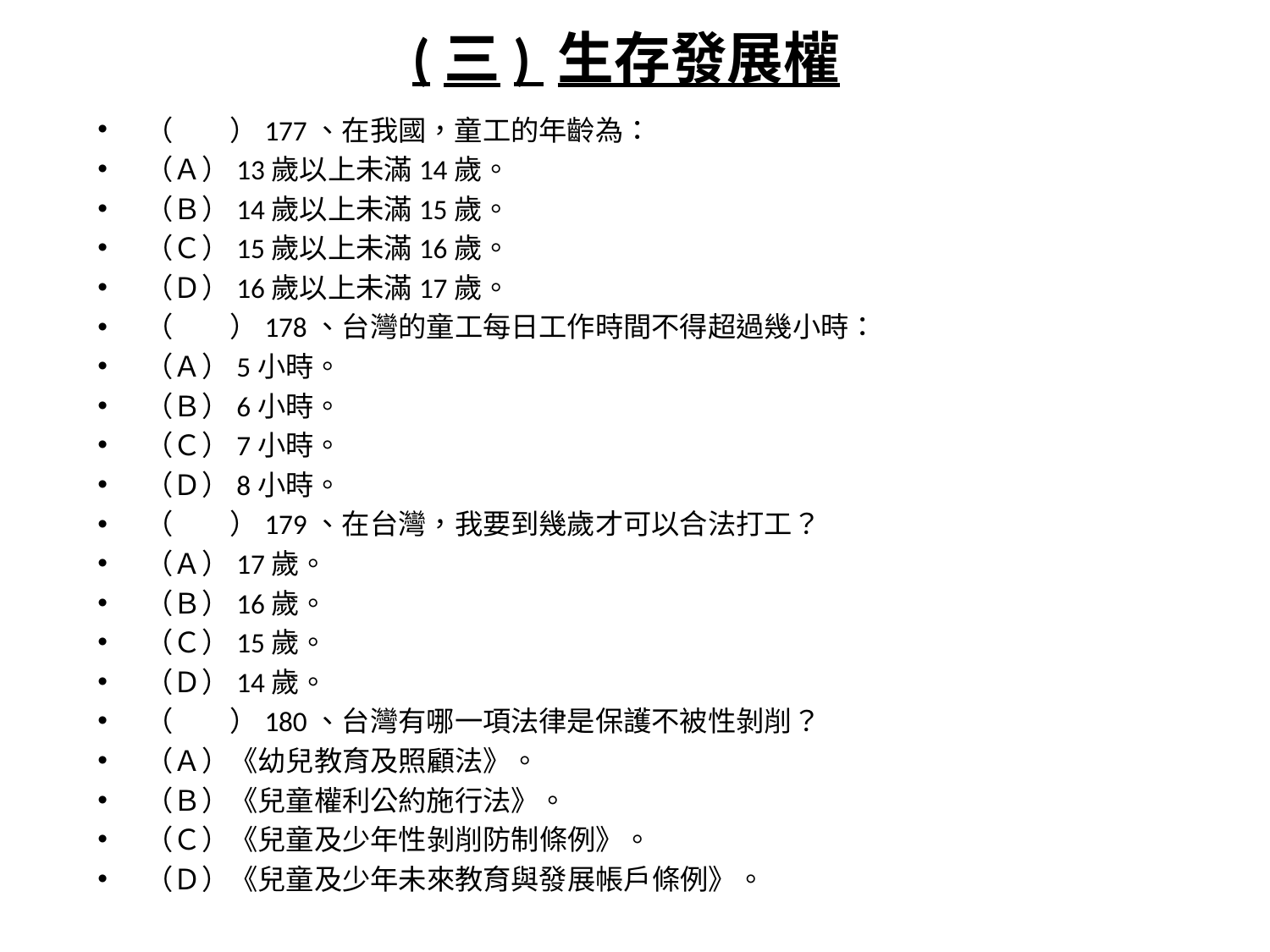

# (三) 生存發展權
（　　）177、在我國，童工的年齡為：
（Ａ）13歲以上未滿14歲。
（Ｂ）14歲以上未滿15歲。
（Ｃ）15歲以上未滿16歲。
（Ｄ）16歲以上未滿17歲。
（　　）178、台灣的童工每日工作時間不得超過幾小時：
（Ａ）5小時。
（Ｂ）6小時。
（Ｃ）7小時。
（Ｄ）8小時。
（　　）179、在台灣，我要到幾歲才可以合法打工？
（Ａ）17歲。
（Ｂ）16歲。
（Ｃ）15歲。
（Ｄ）14歲。
（　　）180、台灣有哪一項法律是保護不被性剝削？
（Ａ）《幼兒教育及照顧法》。
（Ｂ）《兒童權利公約施行法》。
（Ｃ）《兒童及少年性剝削防制條例》。
（Ｄ）《兒童及少年未來教育與發展帳戶條例》。